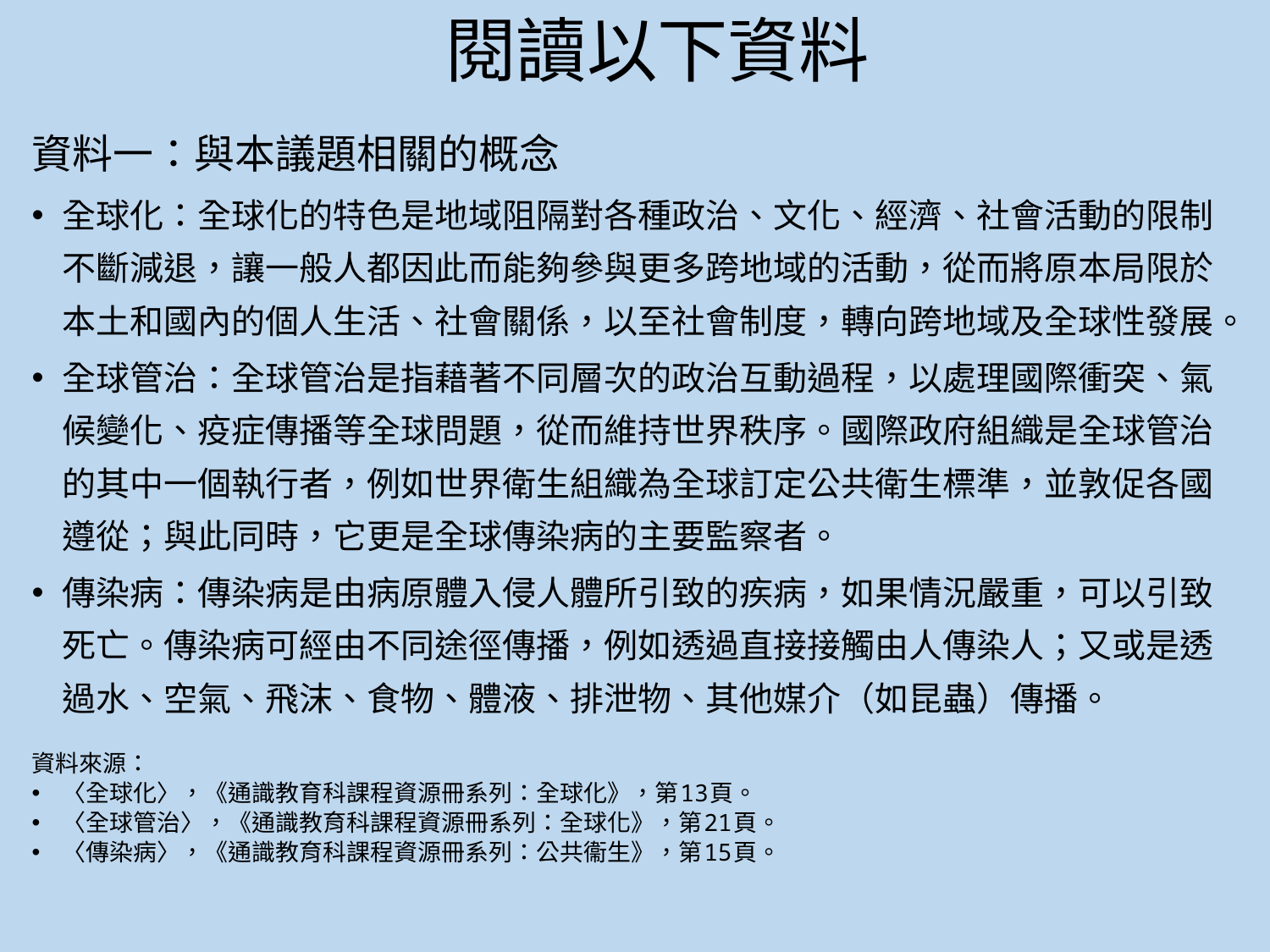

閱讀以下資料
資料一：與本議題相關的概念
全球化：全球化的特色是地域阻隔對各種政治、文化、經濟、社會活動的限制不斷減退，讓一般人都因此而能夠參與更多跨地域的活動，從而將原本局限於本土和國內的個人生活、社會關係，以至社會制度，轉向跨地域及全球性發展。
全球管治：全球管治是指藉著不同層次的政治互動過程，以處理國際衝突、氣候變化、疫症傳播等全球問題，從而維持世界秩序。國際政府組織是全球管治的其中一個執行者，例如世界衛生組織為全球訂定公共衛生標準，並敦促各國遵從；與此同時，它更是全球傳染病的主要監察者。
傳染病：傳染病是由病原體入侵人體所引致的疾病，如果情況嚴重，可以引致死亡。傳染病可經由不同途徑傳播，例如透過直接接觸由人傳染人；又或是透過水、空氣、飛沫、食物、體液、排泄物、其他媒介（如昆蟲）傳播。

資料來源：
〈全球化〉，《通識教育科課程資源冊系列：全球化》，第13頁。
〈全球管治〉，《通識教育科課程資源冊系列：全球化》，第21頁。
〈傳染病〉，《通識教育科課程資源冊系列：公共衞生》，第15頁。